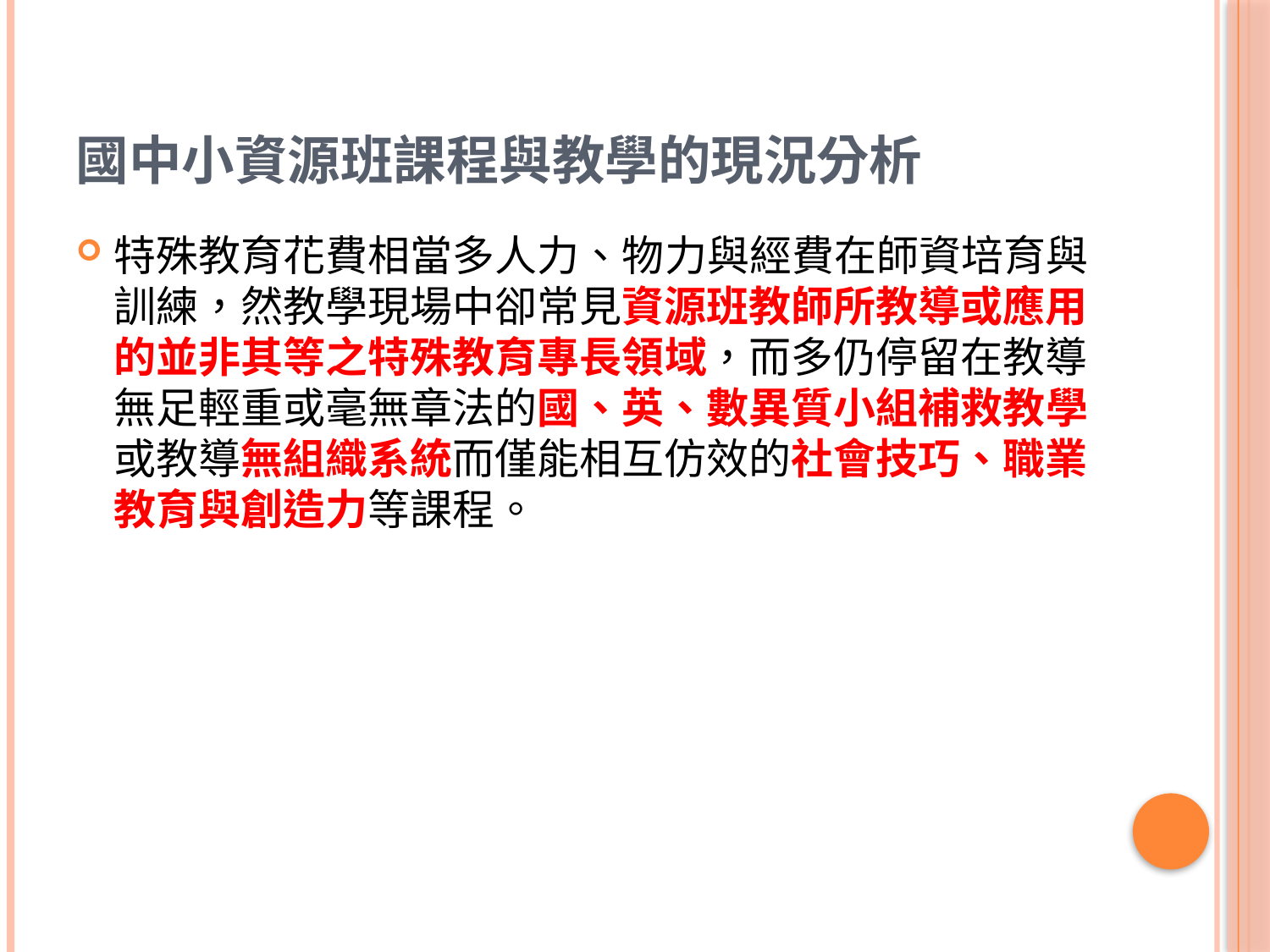

# 國中小資源班課程與教學的現況分析
特殊教育花費相當多人力、物力與經費在師資培育與訓練，然教學現場中卻常見資源班教師所教導或應用的並非其等之特殊教育專長領域，而多仍停留在教導無足輕重或毫無章法的國、英、數異質小組補救教學 或教導無組織系統而僅能相互仿效的社會技巧、職業教育與創造力等課程。